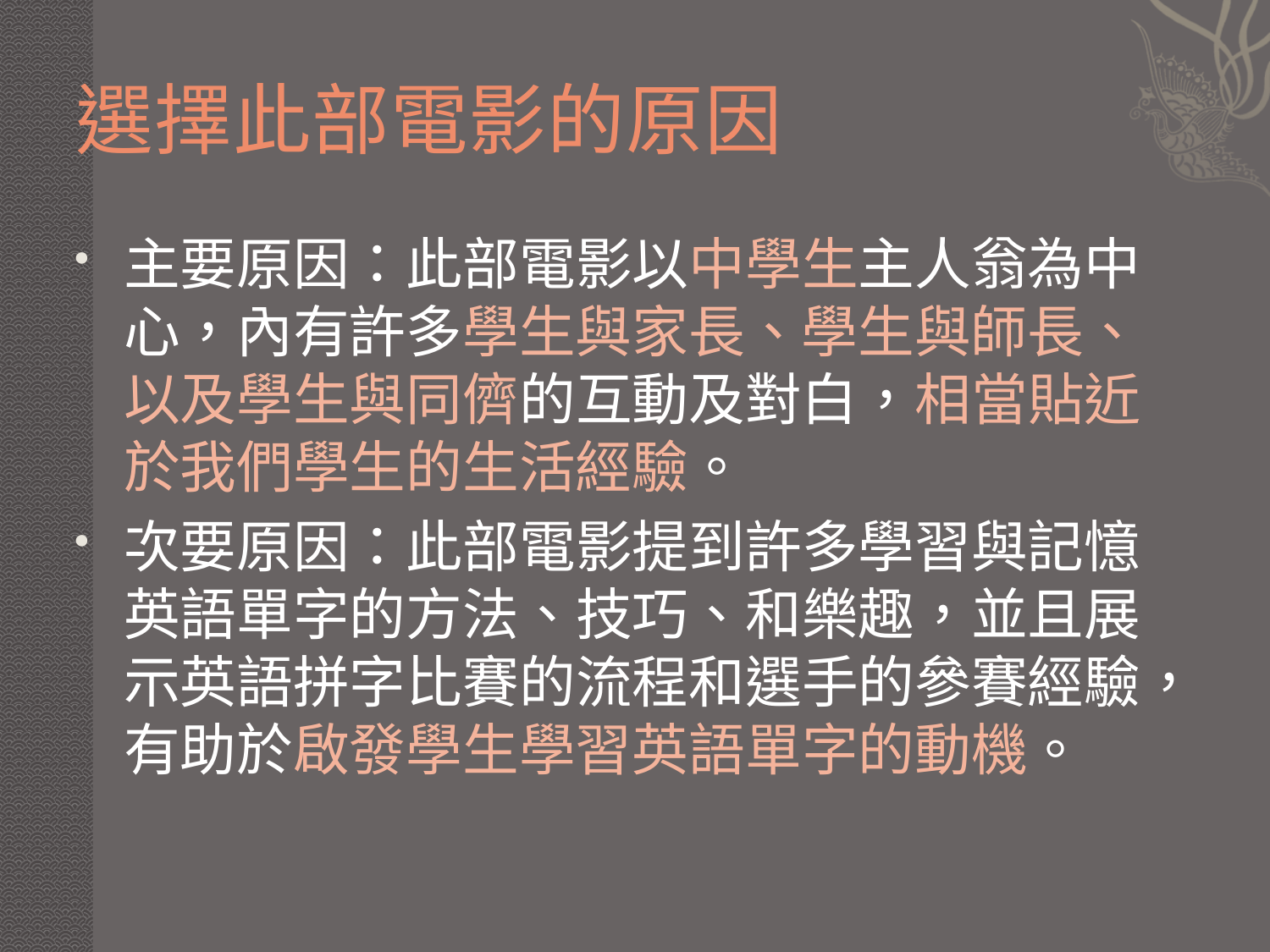

# 選擇此部電影的原因
主要原因：此部電影以中學生主人翁為中心，內有許多學生與家長、學生與師長、以及學生與同儕的互動及對白，相當貼近於我們學生的生活經驗。
次要原因：此部電影提到許多學習與記憶英語單字的方法、技巧、和樂趣，並且展示英語拼字比賽的流程和選手的參賽經驗，有助於啟發學生學習英語單字的動機。